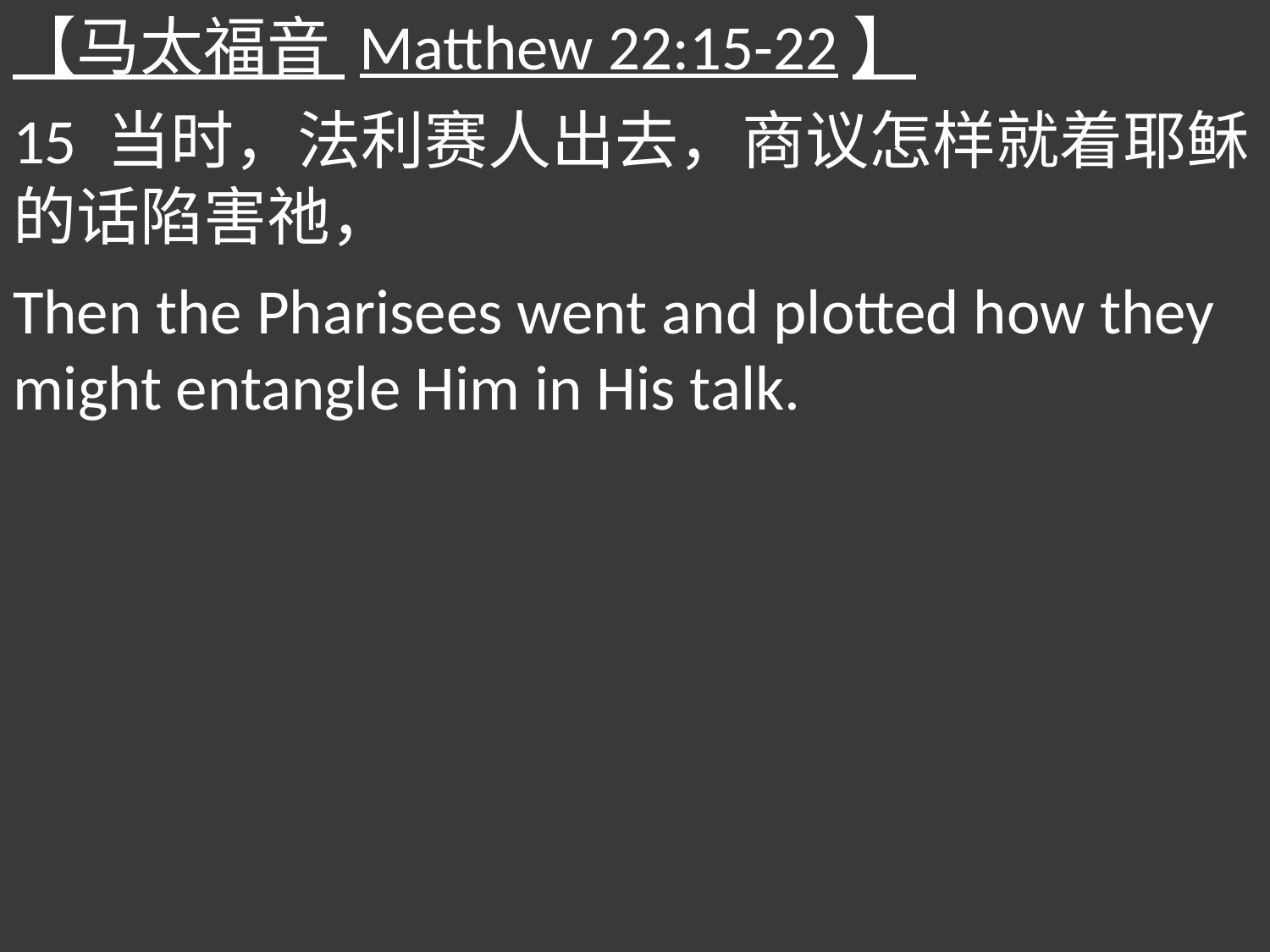

【马太福音 Matthew 22:15-22】
15 当时，法利赛人出去，商议怎样就着耶稣的话陷害祂，
Then the Pharisees went and plotted how they might entangle Him in His talk.